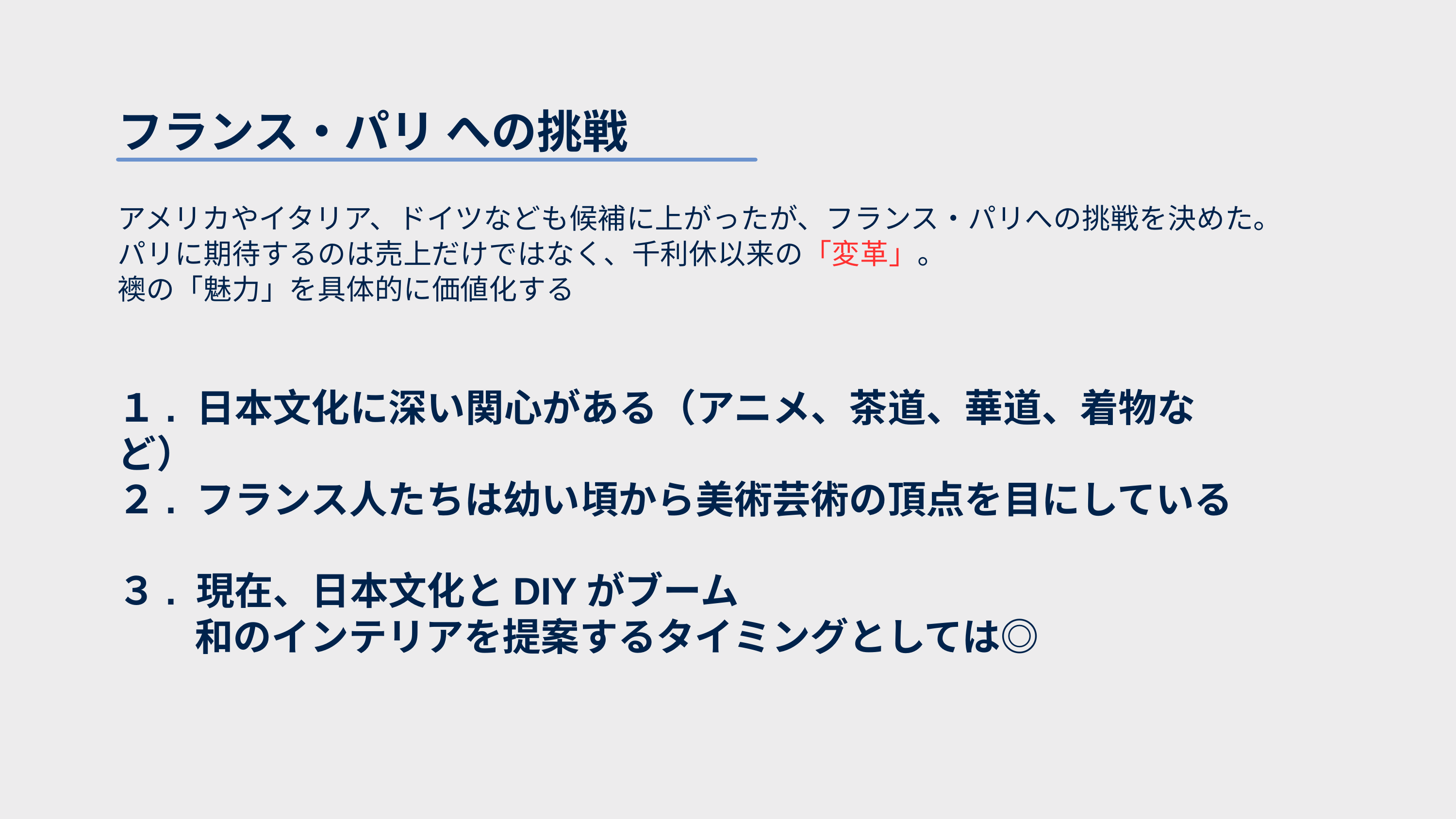

フランス・パリ への挑戦

アメリカやイタリア、ドイツなども候補に上がったが、フランス・パリへの挑戦を決めた。
パリに期待するのは売上だけではなく、千利休以来の「変革」。
襖の「魅力」を具体的に価値化する
１. 日本文化に深い関心がある（アニメ、茶道、華道、着物など）
２. フランス人たちは幼い頃から美術芸術の頂点を目にしている
３. 現在、日本文化とDIYがブーム
　　和のインテリアを提案するタイミングとしては◎